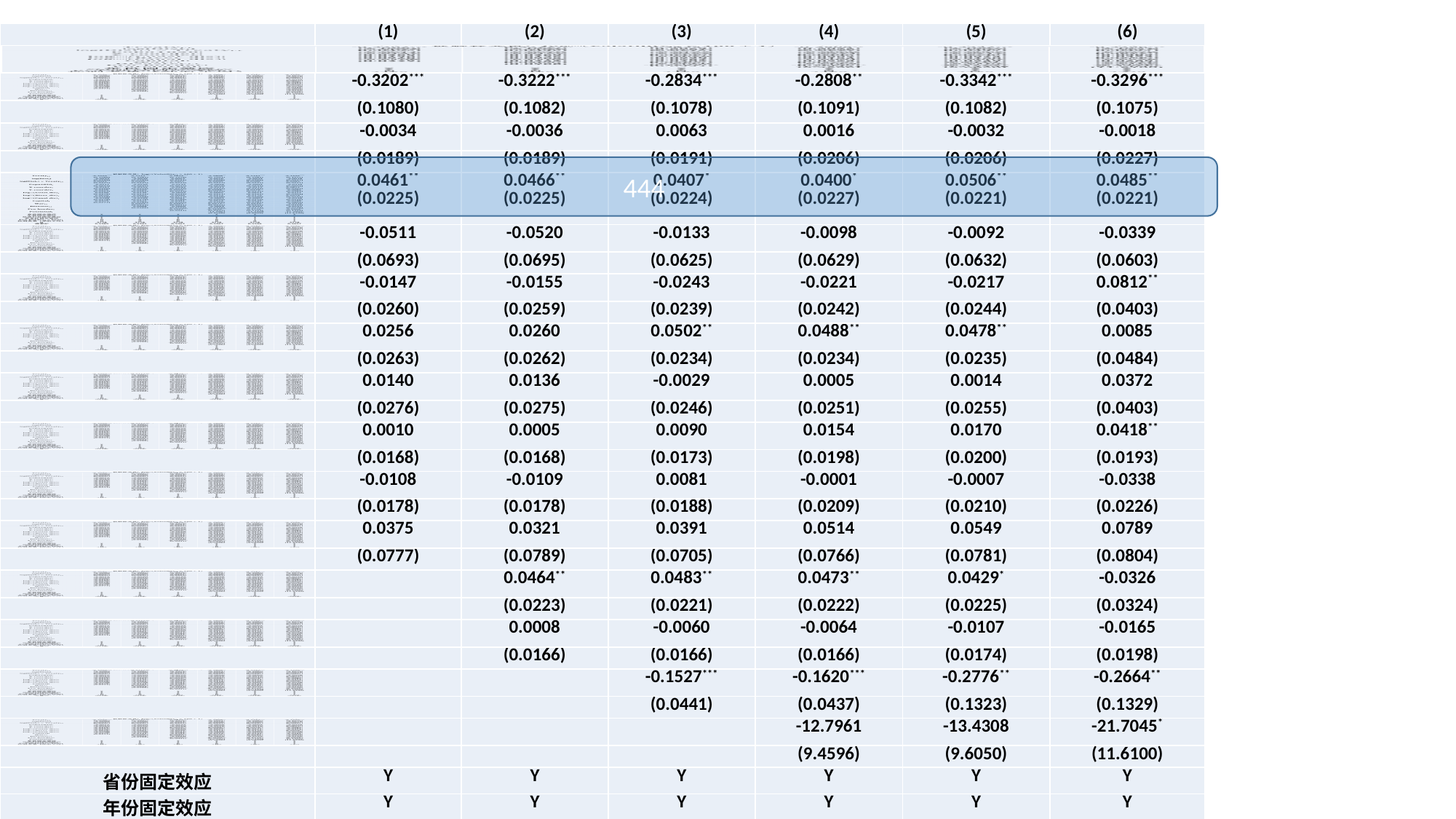

|  | (1) | (2) | (3) | (4) | (5) | (6) |
| --- | --- | --- | --- | --- | --- | --- |
|  |  |  |  |  |  |  |
|  | -0.3202\*\*\* | -0.3222\*\*\* | -0.2834\*\*\* | -0.2808\*\* | -0.3342\*\*\* | -0.3296\*\*\* |
|  | (0.1080) | (0.1082) | (0.1078) | (0.1091) | (0.1082) | (0.1075) |
|  | -0.0034 | -0.0036 | 0.0063 | 0.0016 | -0.0032 | -0.0018 |
|  | (0.0189) | (0.0189) | (0.0191) | (0.0206) | (0.0206) | (0.0227) |
|  | 0.0461\*\* (0.0225) | 0.0466\*\* (0.0225) | 0.0407\* (0.0224) | 0.0400\* (0.0227) | 0.0506\*\* (0.0221) | 0.0485\*\* (0.0221) |
|  | -0.0511 | -0.0520 | -0.0133 | -0.0098 | -0.0092 | -0.0339 |
|  | (0.0693) | (0.0695) | (0.0625) | (0.0629) | (0.0632) | (0.0603) |
|  | -0.0147 | -0.0155 | -0.0243 | -0.0221 | -0.0217 | 0.0812\*\* |
|  | (0.0260) | (0.0259) | (0.0239) | (0.0242) | (0.0244) | (0.0403) |
|  | 0.0256 | 0.0260 | 0.0502\*\* | 0.0488\*\* | 0.0478\*\* | 0.0085 |
|  | (0.0263) | (0.0262) | (0.0234) | (0.0234) | (0.0235) | (0.0484) |
|  | 0.0140 | 0.0136 | -0.0029 | 0.0005 | 0.0014 | 0.0372 |
|  | (0.0276) | (0.0275) | (0.0246) | (0.0251) | (0.0255) | (0.0403) |
|  | 0.0010 | 0.0005 | 0.0090 | 0.0154 | 0.0170 | 0.0418\*\* |
|  | (0.0168) | (0.0168) | (0.0173) | (0.0198) | (0.0200) | (0.0193) |
|  | -0.0108 | -0.0109 | 0.0081 | -0.0001 | -0.0007 | -0.0338 |
|  | (0.0178) | (0.0178) | (0.0188) | (0.0209) | (0.0210) | (0.0226) |
|  | 0.0375 | 0.0321 | 0.0391 | 0.0514 | 0.0549 | 0.0789 |
|  | (0.0777) | (0.0789) | (0.0705) | (0.0766) | (0.0781) | (0.0804) |
|  |  | 0.0464\*\* | 0.0483\*\* | 0.0473\*\* | 0.0429\* | -0.0326 |
|  |  | (0.0223) | (0.0221) | (0.0222) | (0.0225) | (0.0324) |
|  |  | 0.0008 | -0.0060 | -0.0064 | -0.0107 | -0.0165 |
|  |  | (0.0166) | (0.0166) | (0.0166) | (0.0174) | (0.0198) |
|  |  |  | -0.1527\*\*\* | -0.1620\*\*\* | -0.2776\*\* | -0.2664\*\* |
|  |  |  | (0.0441) | (0.0437) | (0.1323) | (0.1329) |
|  |  |  |  | -12.7961 | -13.4308 | -21.7045\* |
|  |  |  |  | (9.4596) | (9.6050) | (11.6100) |
| 省份固定效应 | Y | Y | Y | Y | Y | Y |
| 年份固定效应 | Y | Y | Y | Y | Y | Y |
| 经济巨区固定效应 | Y | Y | Y | Y | Y | Y |
| 农业区固定效应 | Y | Y | Y | Y | Y | Y |
|  | N | N | N | N | Y | Y |
| 控制变量（邻府平均） | N | N | N | N | N | Y |
| N | 2778 | 2778 | 2778 | 2778 | 2778 | 2778 |
| 调整R2 | 0.5385 | 0.5391 | 0.5462 | 0.5467 | 0.5596 | 0.5657 |
444